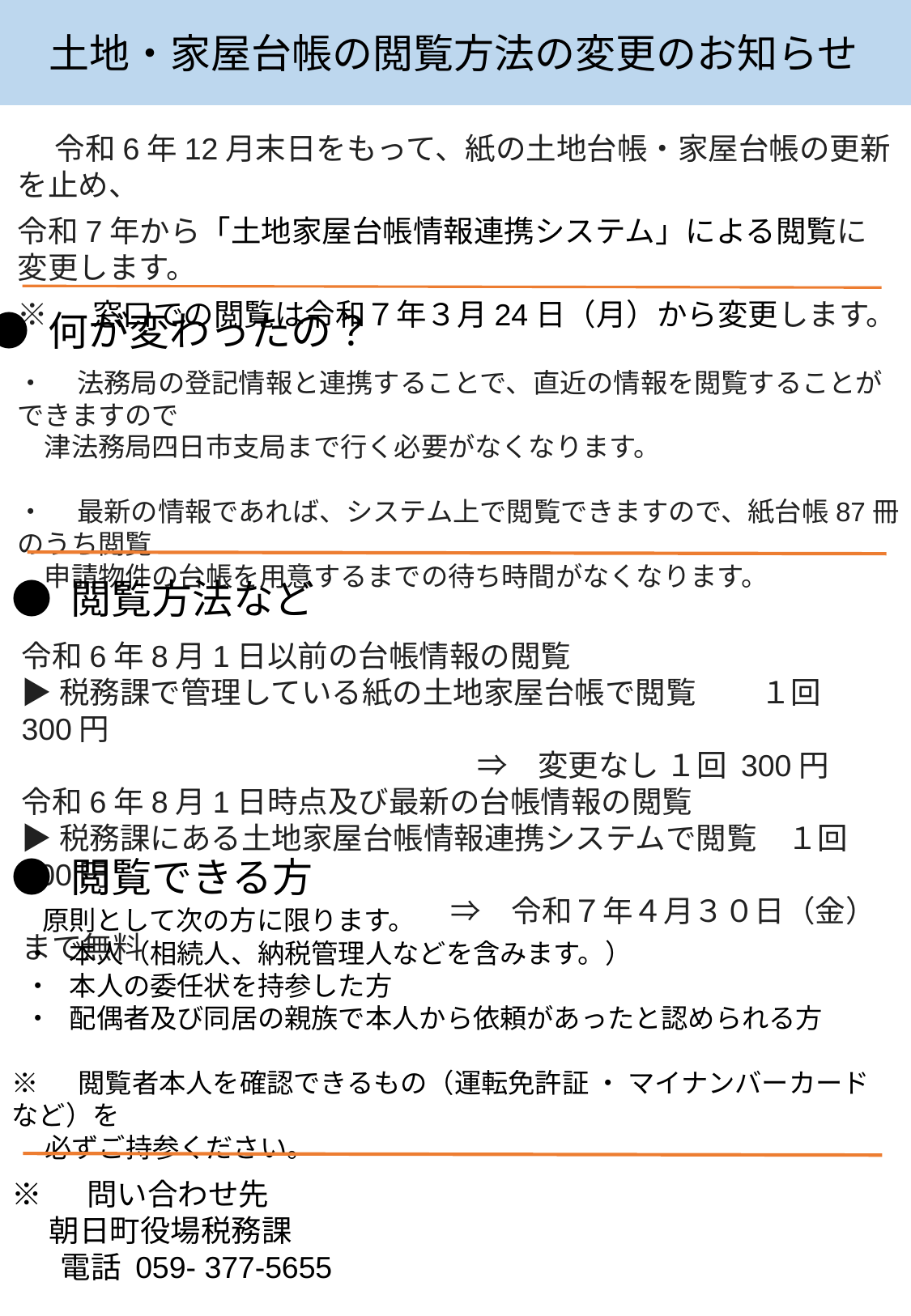

土地・家屋台帳の閲覧方法の変更のお知らせ
　 令和6年12月末日をもって、紙の土地台帳・家屋台帳の更新を止め、
令和7年から「土地家屋台帳情報連携システム」による閲覧に変更します。
※　 窓口での閲覧は令和７年３月24日（月）から変更します。
● 何が変わったの？
・　 法務局の登記情報と連携することで、直近の情報を閲覧することができますので
　津法務局四日市支局まで行く必要がなくなります。

・ 　最新の情報であれば、システム上で閲覧できますので、紙台帳87冊のうち閲覧
　申請物件の台帳を用意するまでの待ち時間がなくなります。
● 閲覧方法など
令和6年8月1日以前の台帳情報の閲覧
▶税務課で管理している紙の土地家屋台帳で閲覧     　１回 300円
　　　　　　　　　　　　　　　⇒　変更なし １回 300円
令和6年8月1日時点及び最新の台帳情報の閲覧
▶税務課にある土地家屋台帳情報連携システムで閲覧　１回 300円
   　　　　　　　　　　　　　 ⇒　令和７年４月３０日（金）まで無料
● 閲覧できる方
　原則として次の方に限ります。
 ・   本人（相続人、納税管理人などを含みます。）
 ・   本人の委任状を持参した方
 ・   配偶者及び同居の親族で本人から依頼があったと認められる方

※　 閲覧者本人を確認できるもの（運転免許証 ・ マイナンバーカードなど）を
　 必ずご持参ください。
※　 問い合わせ先
　 朝日町役場税務課
      電話 059- 377-5655